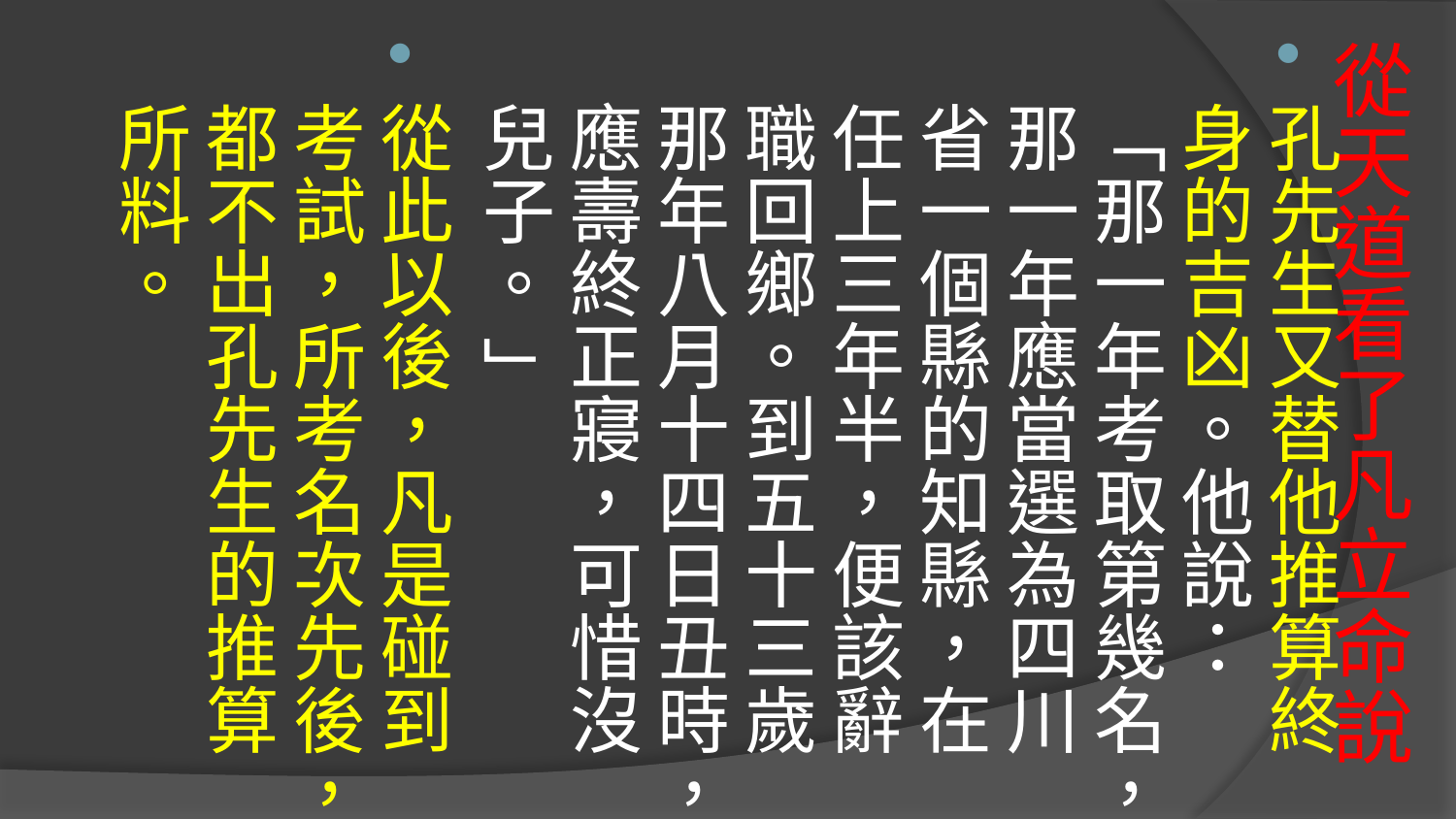

孔先生又替他推算終身的吉凶。他說：「那一年考取第幾名，那一年應當選為四川省一個縣的知縣，在任上三年半，便該辭職回鄉。到五十三歲那年八月十四日丑時，應壽終正寢，可惜沒兒子。 」
從此以後，凡是碰到考試，所考名次先後，都不出孔先生的推算所料。

# 從天道看了凡立命說